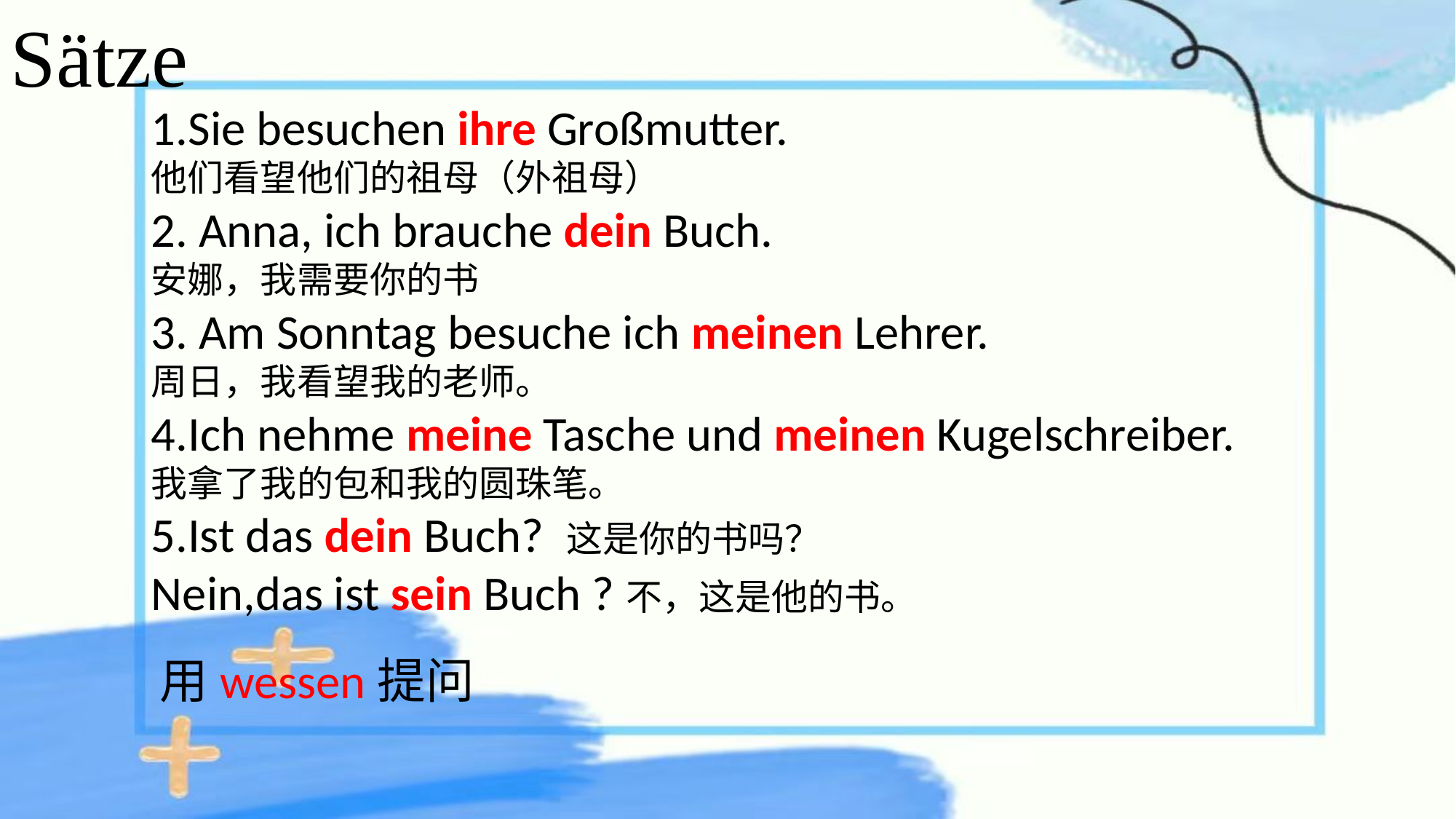

Sätze
1.Sie besuchen ihre Großmutter.
他们看望他们的祖母（外祖母）
2. Anna, ich brauche dein Buch.
安娜，我需要你的书
3. Am Sonntag besuche ich meinen Lehrer.
周日，我看望我的老师。
4.Ich nehme meine Tasche und meinen Kugelschreiber.
我拿了我的包和我的圆珠笔。
5.Ist das dein Buch? 这是你的书吗？
Nein,das ist sein Buch ?不，这是他的书。
用wessen提问